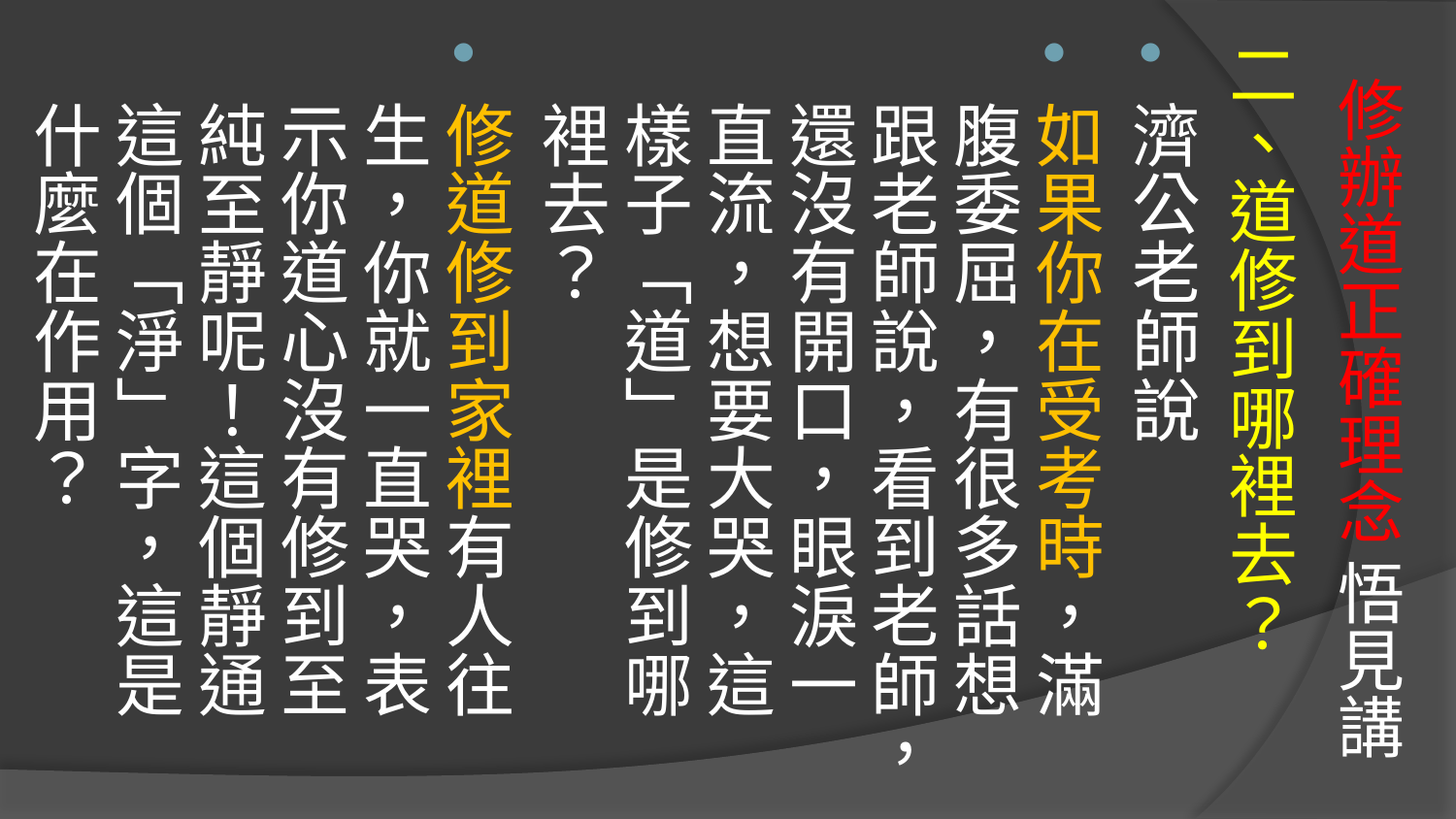

二、道修到哪裡去？
濟公老師說
如果你在受考時，滿腹委屈，有很多話想跟老師說，看到老師，還沒有開口，眼淚一直流，想要大哭，這樣子「道」是修到哪裡去？
修道修到家裡有人往生，你就一直哭，表示你道心沒有修到至純至靜呢！這個靜通這個「淨」字，這是什麼在作用？
# 修辦道正確理念 悟見講